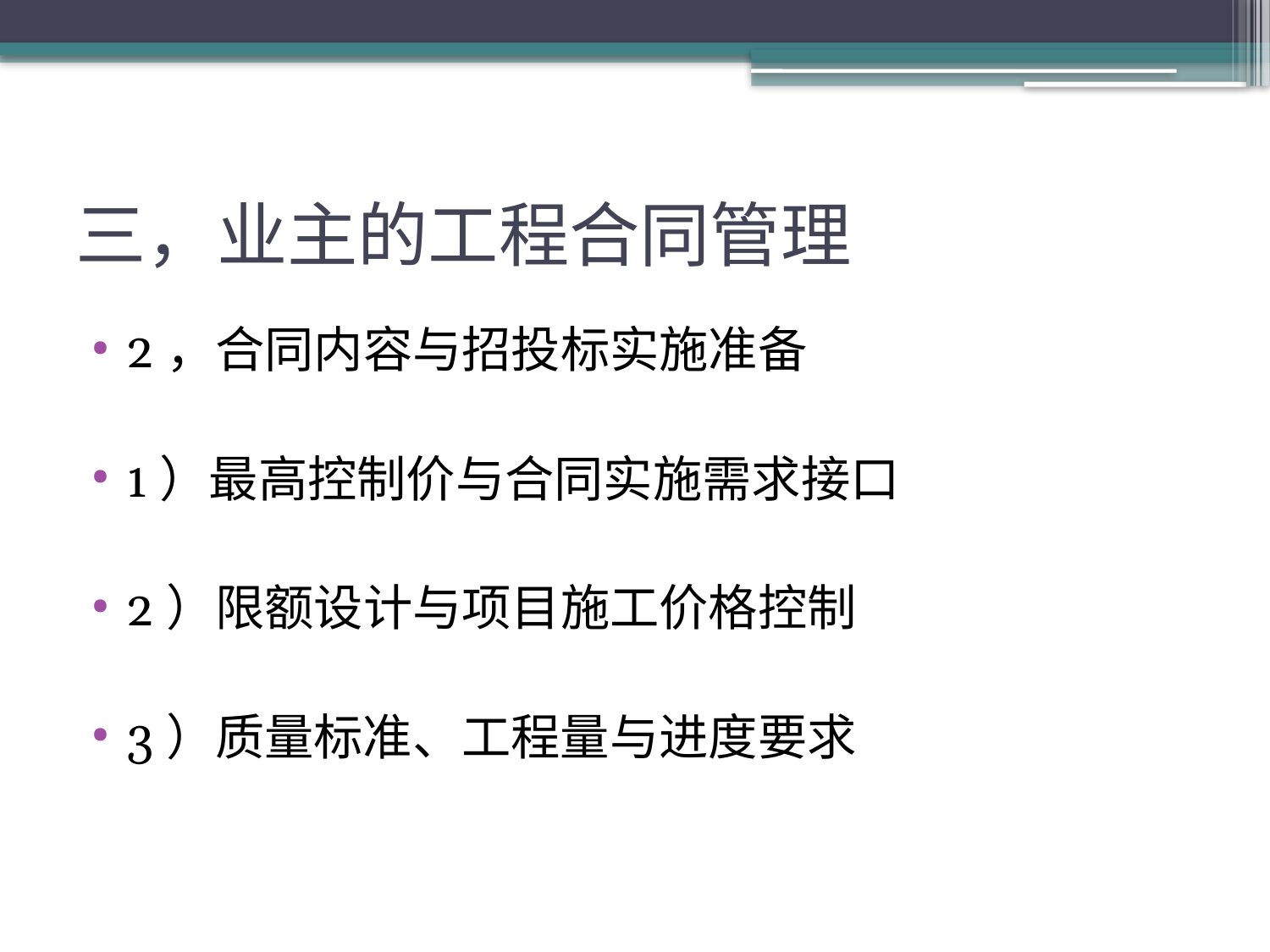

# 三，业主的工程合同管理
2，合同内容与招投标实施准备

1）最高控制价与合同实施需求接口

2）限额设计与项目施工价格控制

3）质量标准、工程量与进度要求